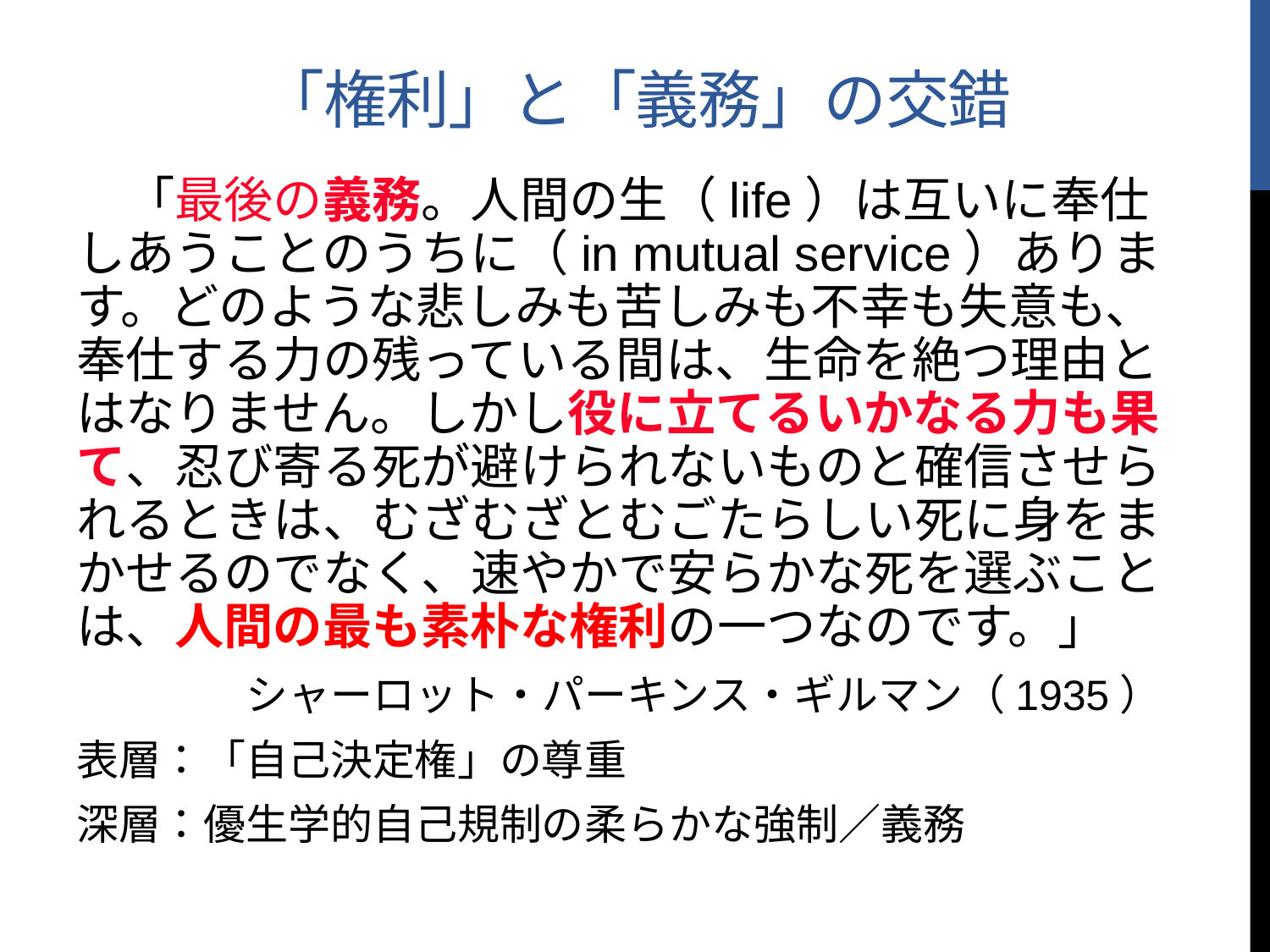

# 「権利」と「義務」の交錯
　「最後の義務。人間の生（life）は互いに奉仕しあうことのうちに（in mutual service）あります。どのような悲しみも苦しみも不幸も失意も、奉仕する力の残っている間は、生命を絶つ理由とはなりません。しかし役に立てるいかなる力も果て、忍び寄る死が避けられないものと確信させられるときは、むざむざとむごたらしい死に身をまかせるのでなく、速やかで安らかな死を選ぶことは、人間の最も素朴な権利の一つなのです。」
　　　　シャーロット・パーキンス・ギルマン（1935）
表層：「自己決定権」の尊重
深層：優生学的自己規制の柔らかな強制／義務